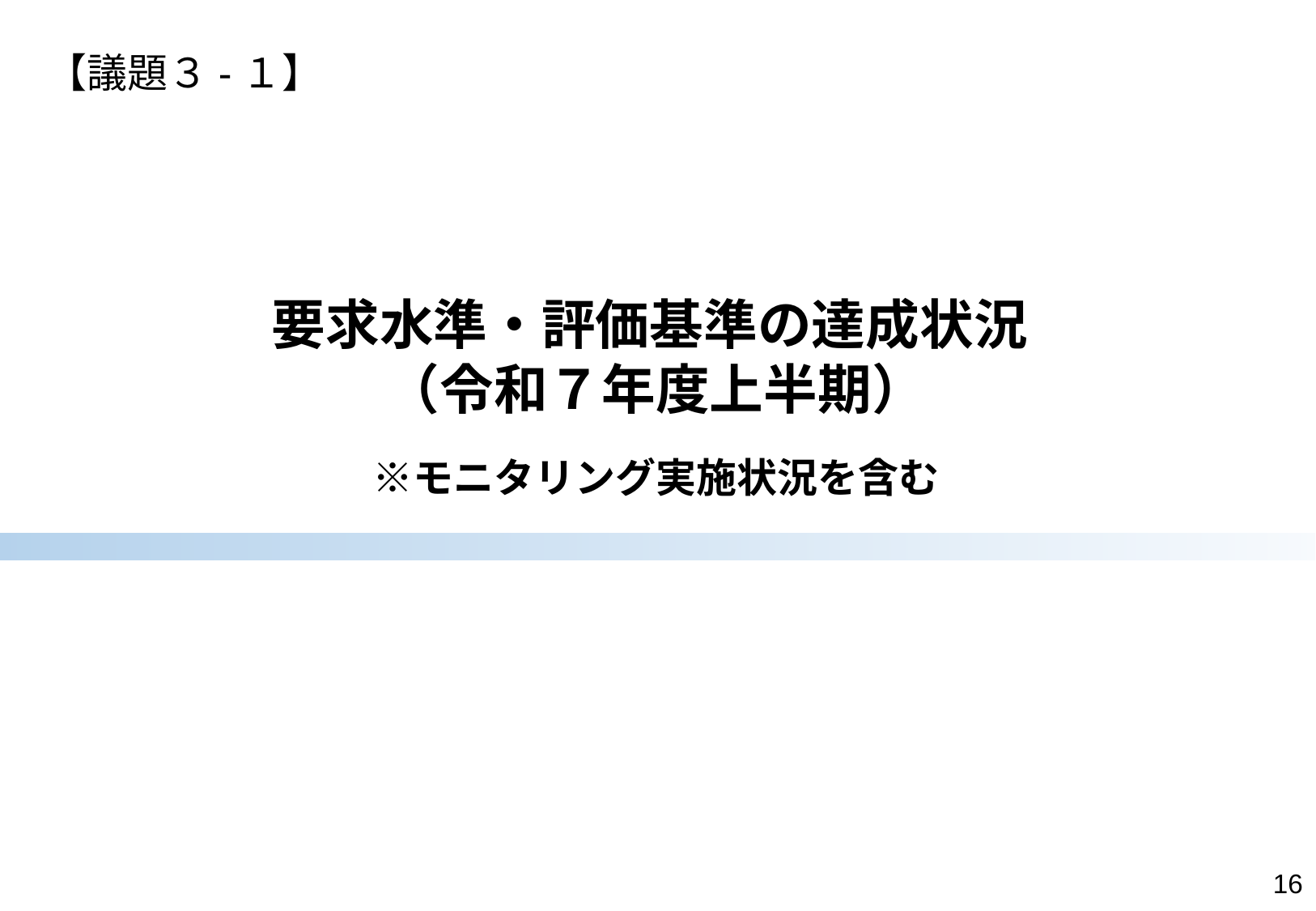

【議題３-１】
# 要求水準・評価基準の達成状況 （令和７年度上半期） 　 ※モニタリング実施状況を含む
16